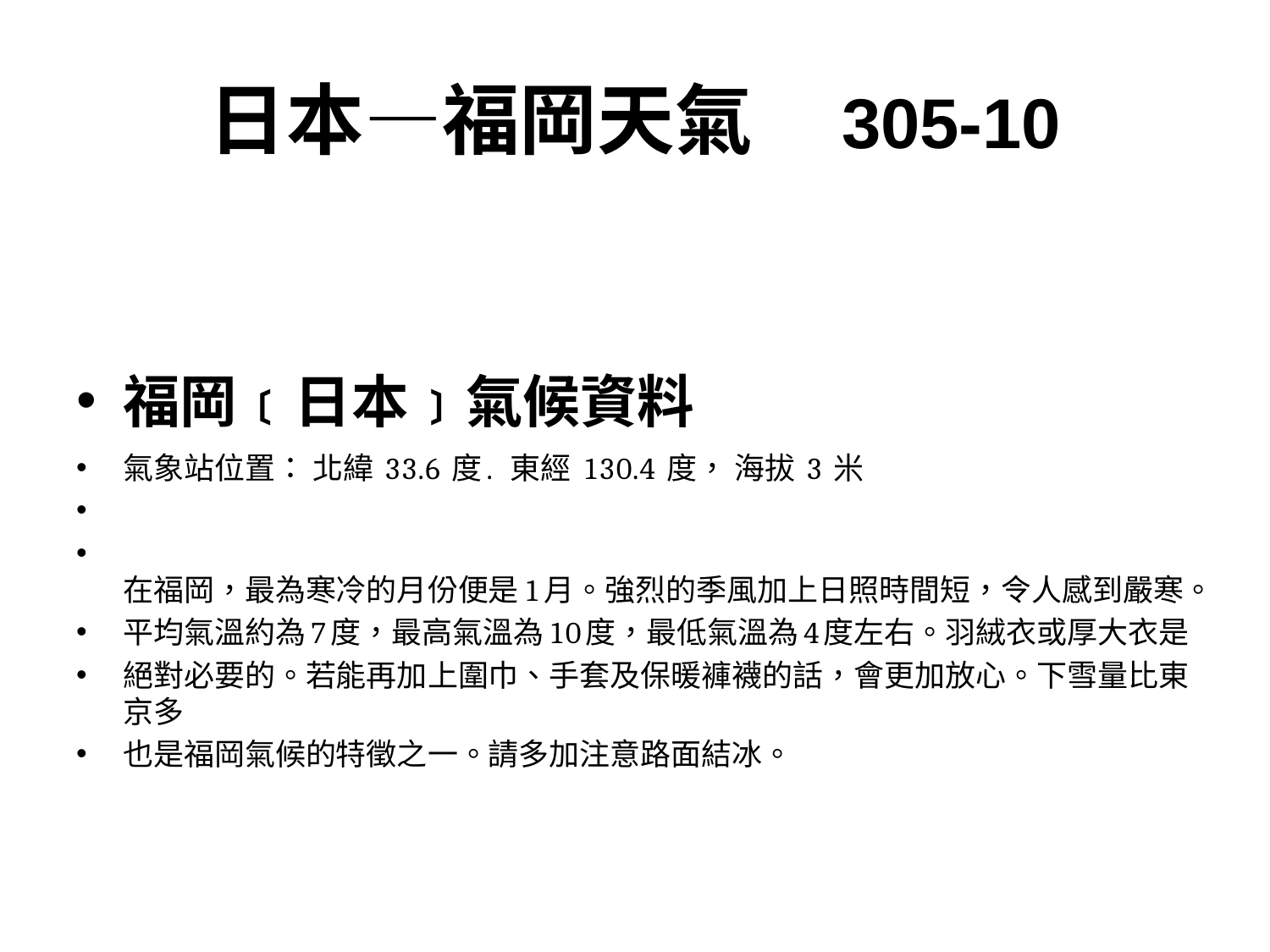

# 日本—福岡天氣    305-10
福岡﹝日本﹞氣候資料
氣象站位置： 北緯 33.6 度.  東經 130.4 度， 海拔 3 米

在福岡，最為寒冷的月份便是1月。強烈的季風加上日照時間短，令人感到嚴寒。
平均氣溫約為7度，最高氣溫為10度，最低氣溫為4度左右。羽絨衣或厚大衣是
絕對必要的。若能再加上圍巾、手套及保暖褲襪的話，會更加放心。下雪量比東京多
也是福岡氣候的特徵之一。請多加注意路面結冰。